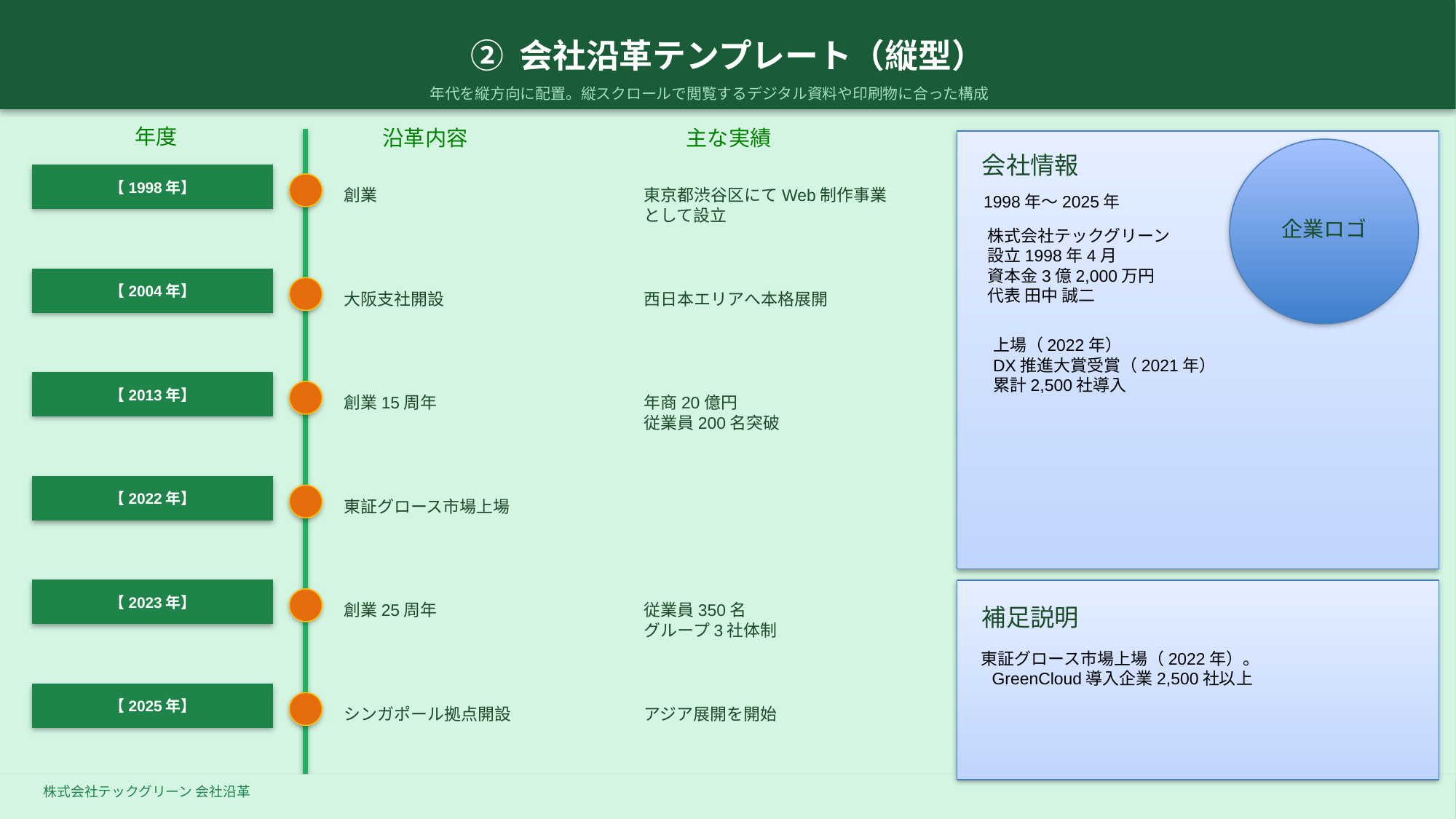

② 会社沿革テンプレート（縦型）
年代を縦方向に配置。縦スクロールで閲覧するデジタル資料や印刷物に合った構成
年度
沿革内容
主な実績

企業ロゴ
会社情報
【1998年】

創業
東京都渋谷区にてWeb制作事業として設立
1998年〜2025年
株式会社テックグリーン
設立1998年4月
資本金3億2,000万円
代表 田中 誠二
【2004年】

大阪支社開設
西日本エリアへ本格展開
上場（2022年）
DX推進大賞受賞（2021年）
累計2,500社導入
【2013年】

創業15周年
年商20億円
従業員200名突破
【2022年】

東証グロース市場上場
【2023年】

創業25周年
従業員350名
グループ3社体制
補足説明
東証グロース市場上場（2022年）。GreenCloud導入企業2,500社以上
【2025年】

シンガポール拠点開設
アジア展開を開始

株式会社テックグリーン 会社沿革